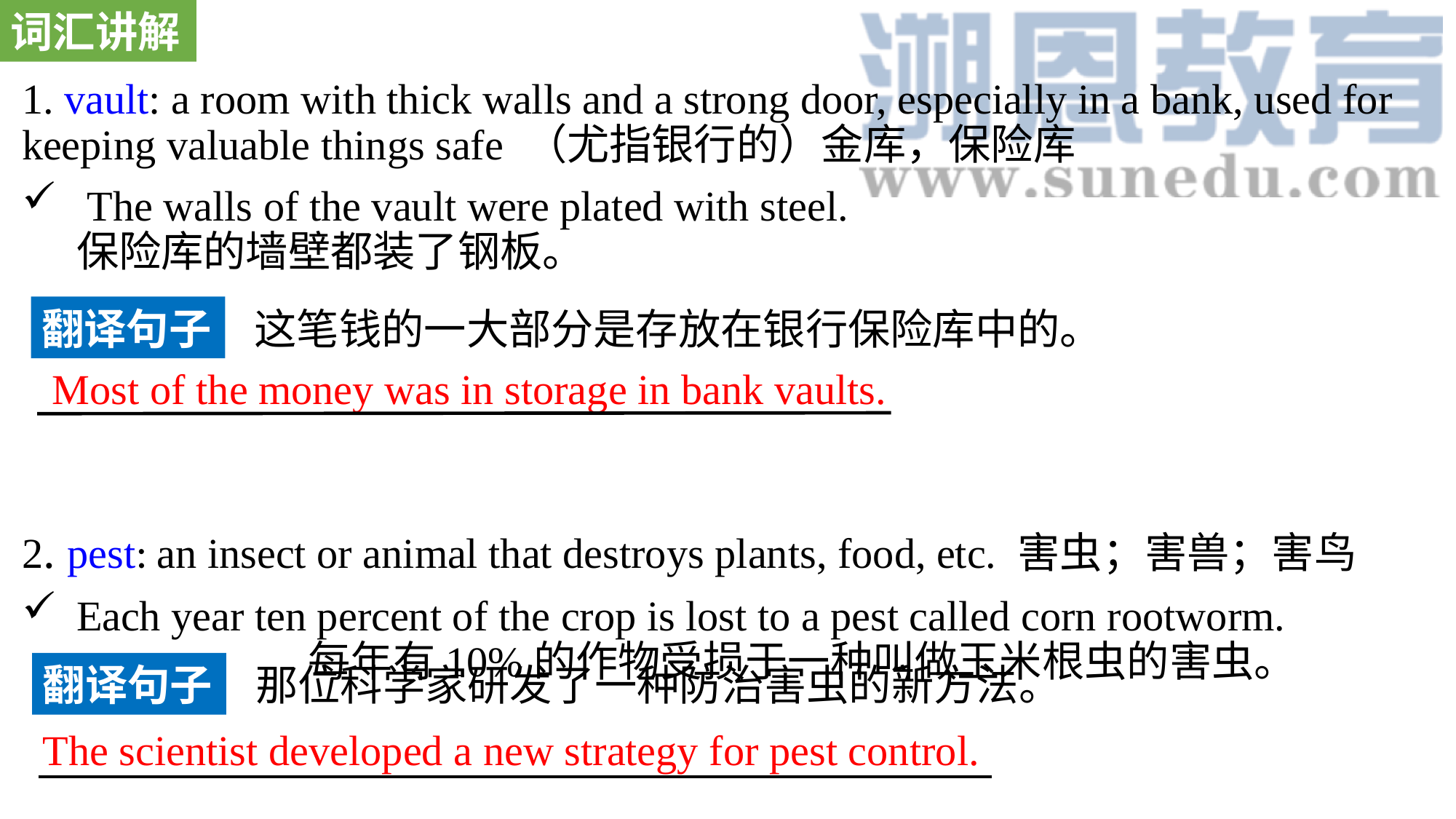

词汇讲解
1. vault: a room with thick walls and a strong door, especially in a bank, used for keeping valuable things safe （尤指银行的）金库，保险库
 The walls of the vault were plated with steel.                                                     保险库的墙壁都装了钢板。

2. pest: an insect or animal that destroys plants, food, etc. 害虫；害兽；害鸟
Each year ten percent of the crop is lost to a pest called corn rootworm.                                     每年有10%的作物受损于一种叫做玉米根虫的害虫。
翻译句子
这笔钱的一大部分是存放在银行保险库中的。
 Most of the money was in storage in bank vaults.
翻译句子
那位科学家研发了一种防治害虫的新方法。
The scientist developed a new strategy for pest control.